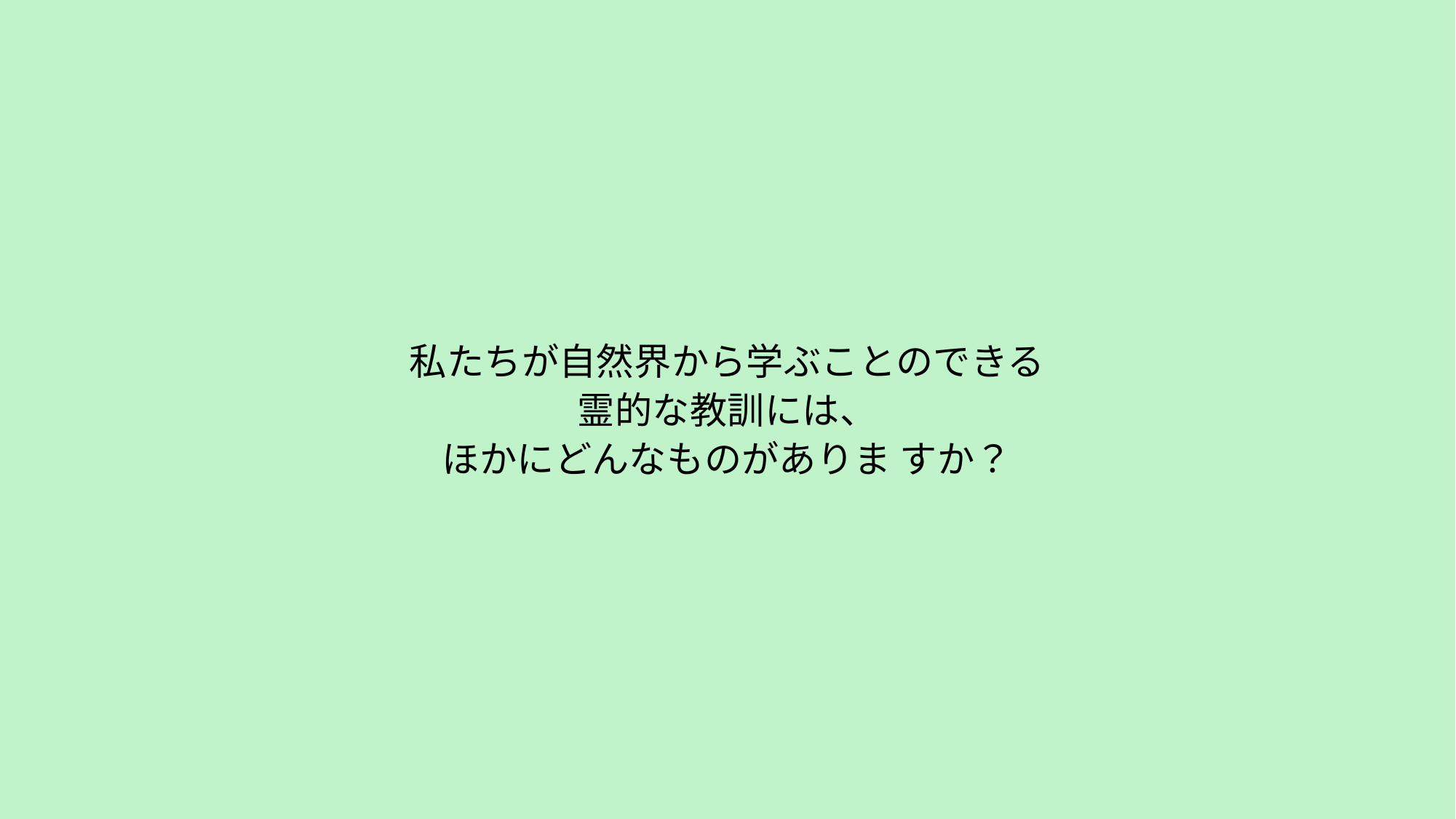

# 私たちが自然界から学ぶことのできる 霊的な教訓には、 ほかにどんなものがありま すか？